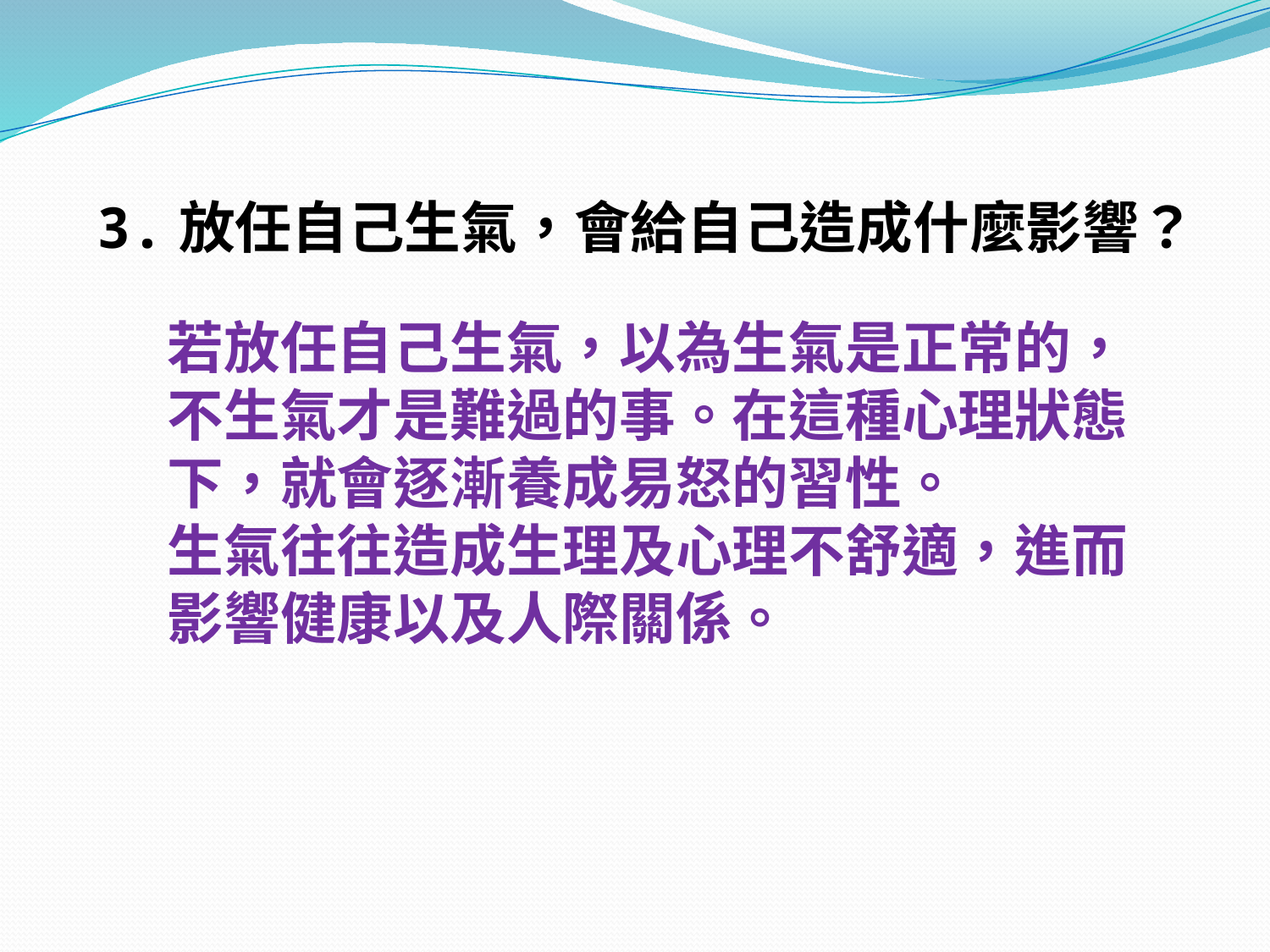

3.放任自己生氣，會給自己造成什麼影響？
若放任自己生氣，以為生氣是正常的，不生氣才是難過的事。在這種心理狀態下，就會逐漸養成易怒的習性。
生氣往往造成生理及心理不舒適，進而影響健康以及人際關係。